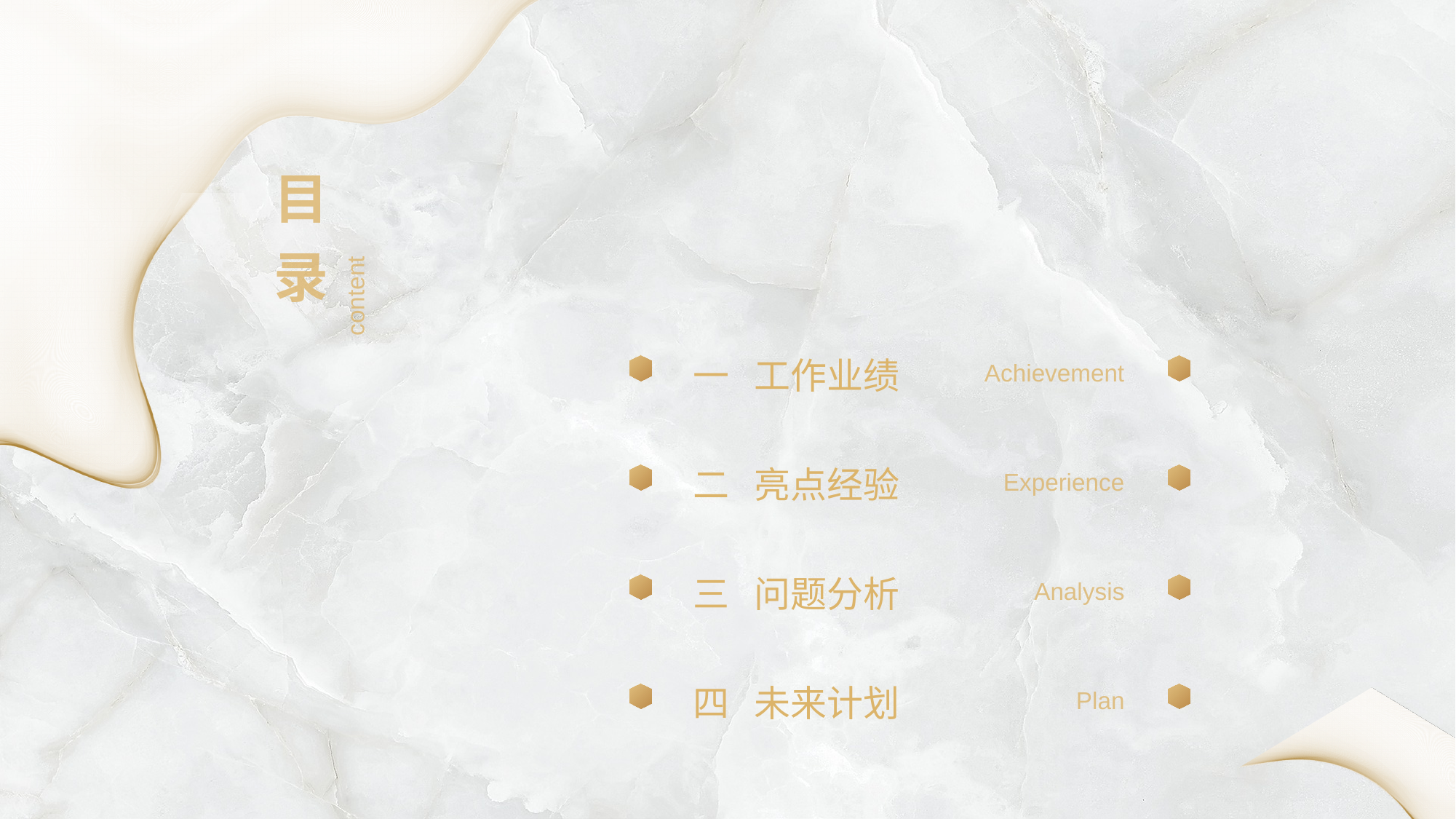

目录

content
一   工作业绩
Achievement

二   亮点经验
Experience

三   问题分析
Analysis

四   未来计划
Plan